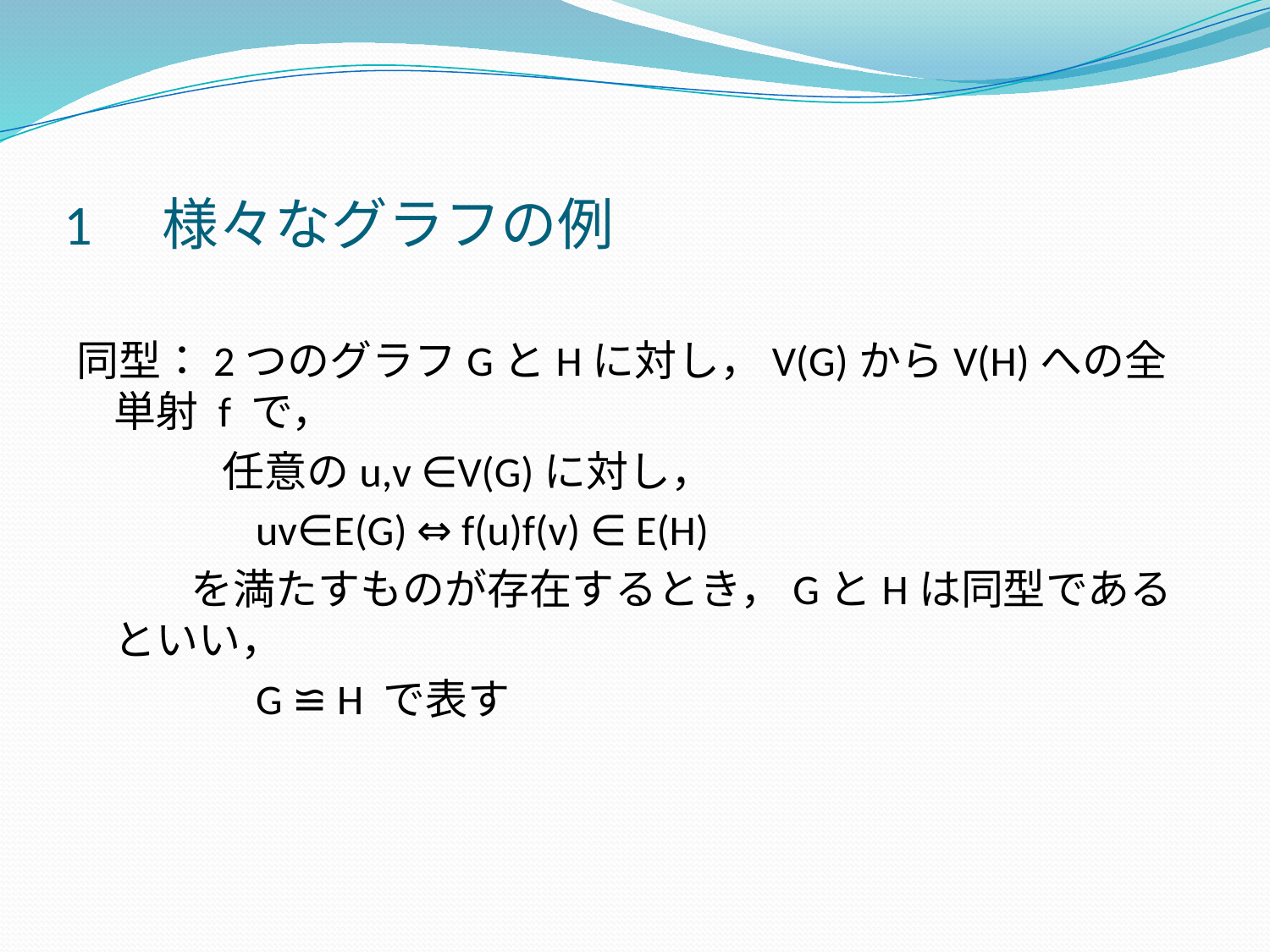

# 1　様々なグラフの例

同型：2つのグラフGとHに対し，V(G)からV(H)への全単射 f で，
　　　  任意のu,v ∈V(G)に対し，
　　　　uv∈E(G) ⇔ f(u)f(v) ∈ E(H)
           を満たすものが存在するとき，GとHは同型であるといい，
　　　　G ≌ H で表す